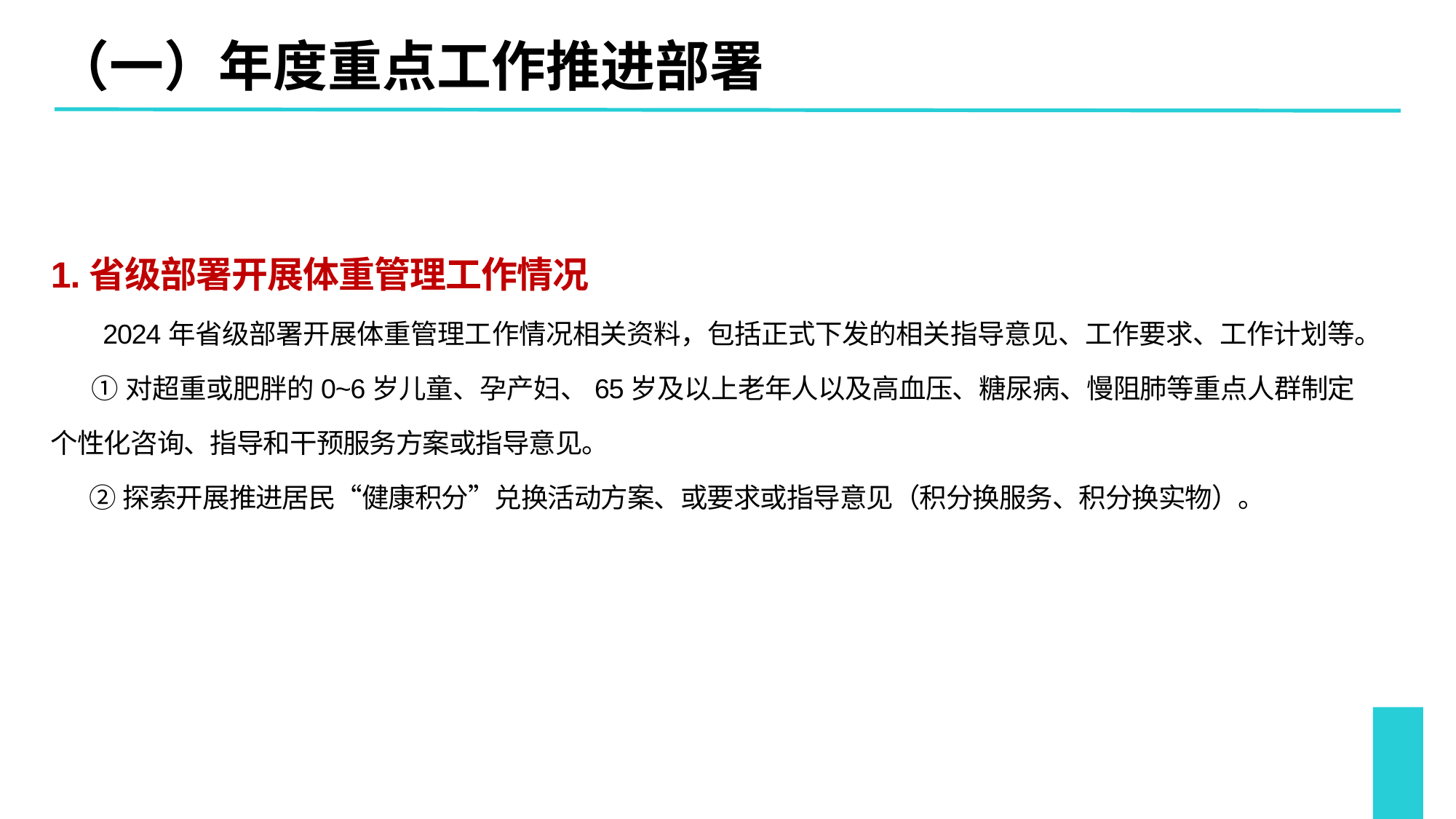

（一）年度重点工作推进部署
1.省级部署开展体重管理工作情况
       2024年省级部署开展体重管理工作情况相关资料，包括正式下发的相关指导意见、工作要求、工作计划等。
       ①对超重或肥胖的0~6岁儿童、孕产妇、65岁及以上老年人以及高血压、糖尿病、慢阻肺等重点人群制定个性化咨询、指导和干预服务方案或指导意见。
       ②探索开展推进居民“健康积分”兑换活动方案、或要求或指导意见（积分换服务、积分换实物）。